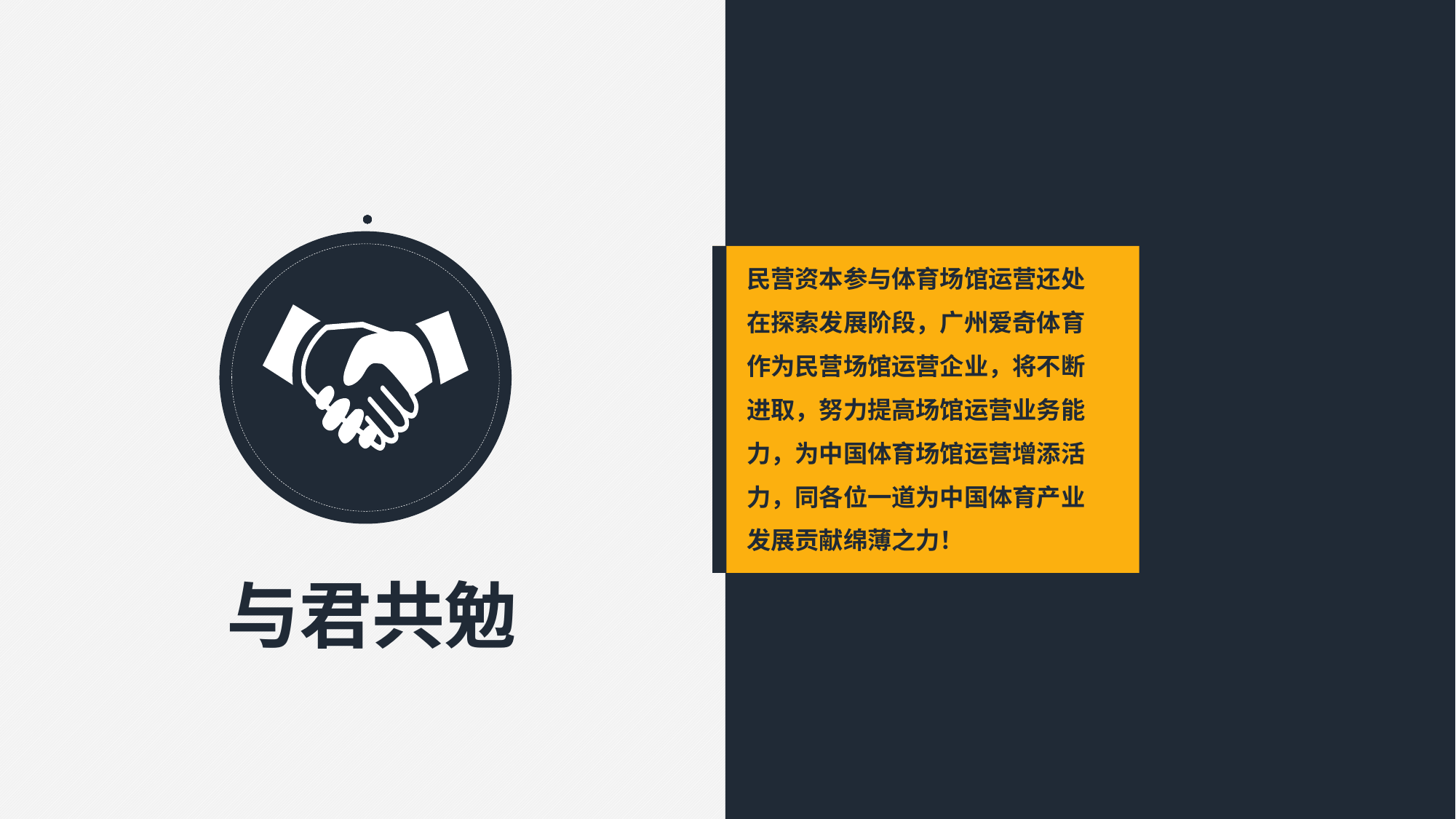

民营资本参与体育场馆运营还处在探索发展阶段，广州爱奇体育作为民营场馆运营企业，将不断进取，努力提高场馆运营业务能力，为中国体育场馆运营增添活力，同各位一道为中国体育产业发展贡献绵薄之力！

与君共勉